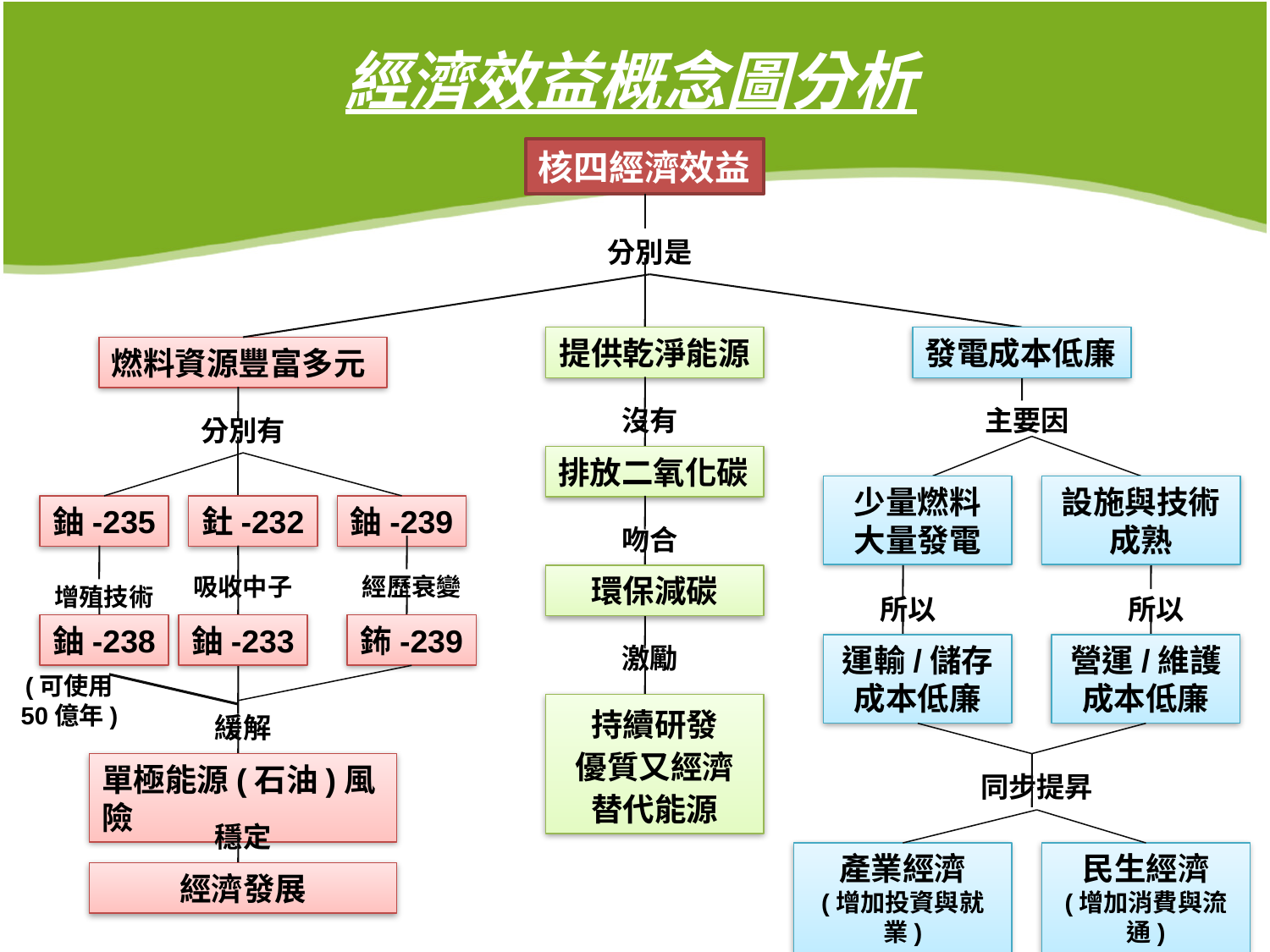

# 經濟效益概念圖分析
核四經濟效益
分別是
提供乾淨能源
發電成本低廉
燃料資源豐富多元
沒有
主要因
分別有
排放二氧化碳
少量燃料
大量發電
設施與技術成熟
鈾-235
釷-232
鈾-239
吻合
吸收中子
經歷衰變
環保減碳
增殖技術
所以
所以
鈾-238
鈾-233
鈽-239
激勵
運輸/儲存
成本低廉
營運/維護成本低廉
(可使用
50億年)
持續研發
優質又經濟
替代能源
緩解
單極能源(石油)風險
同步提昇
穩定
產業經濟
(增加投資與就業)
民生經濟
(增加消費與流通)
經濟發展